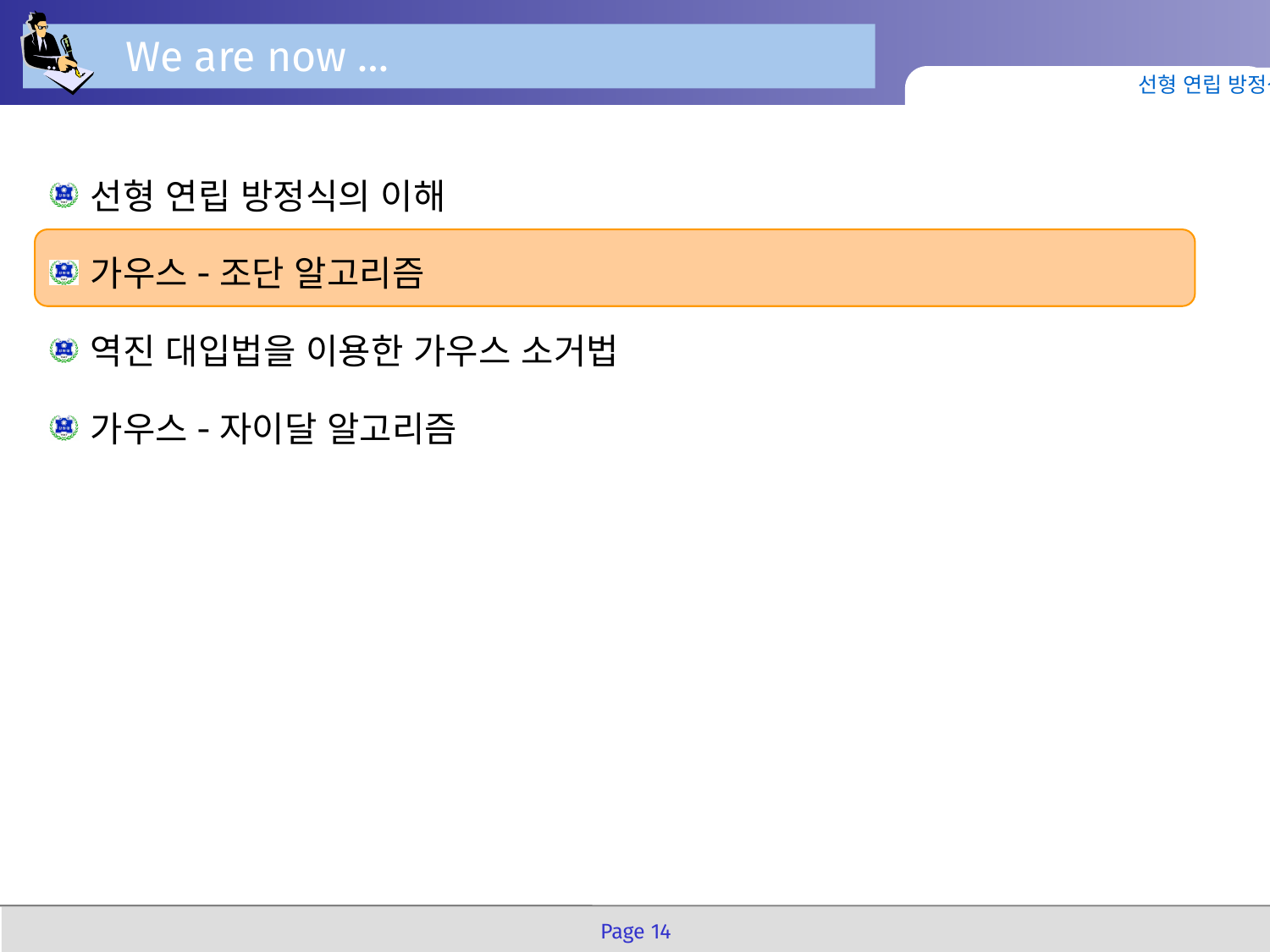

We are now …
선형 연립 방정식
선형 연립 방정식의 이해
가우스-조단 알고리즘
역진 대입법을 이용한 가우스 소거법
가우스-자이달 알고리즘

Page 14